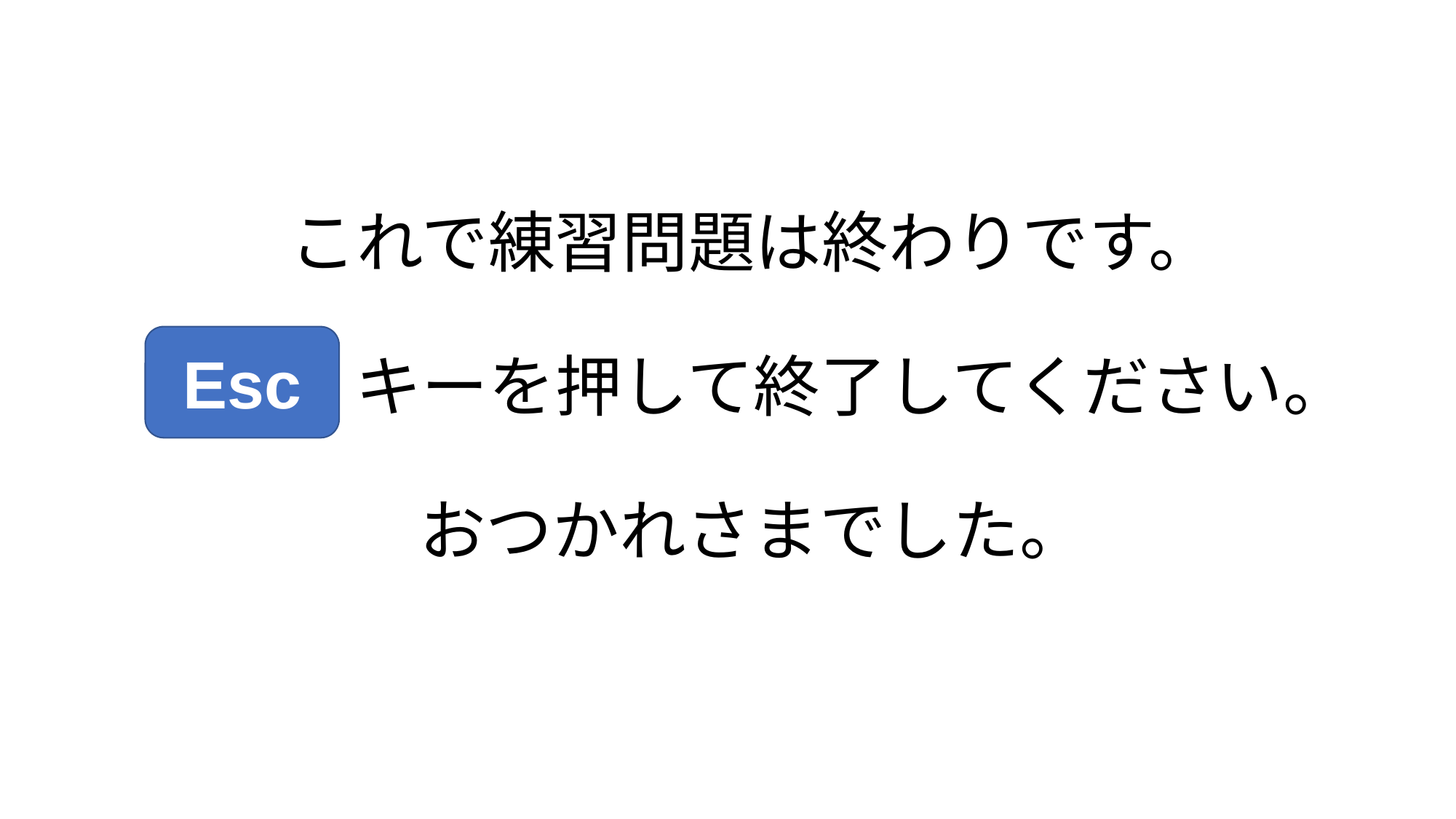

# これで練習問題は終わりです。 　　　キーを押して終了してください。 おつかれさまでした。
Esc